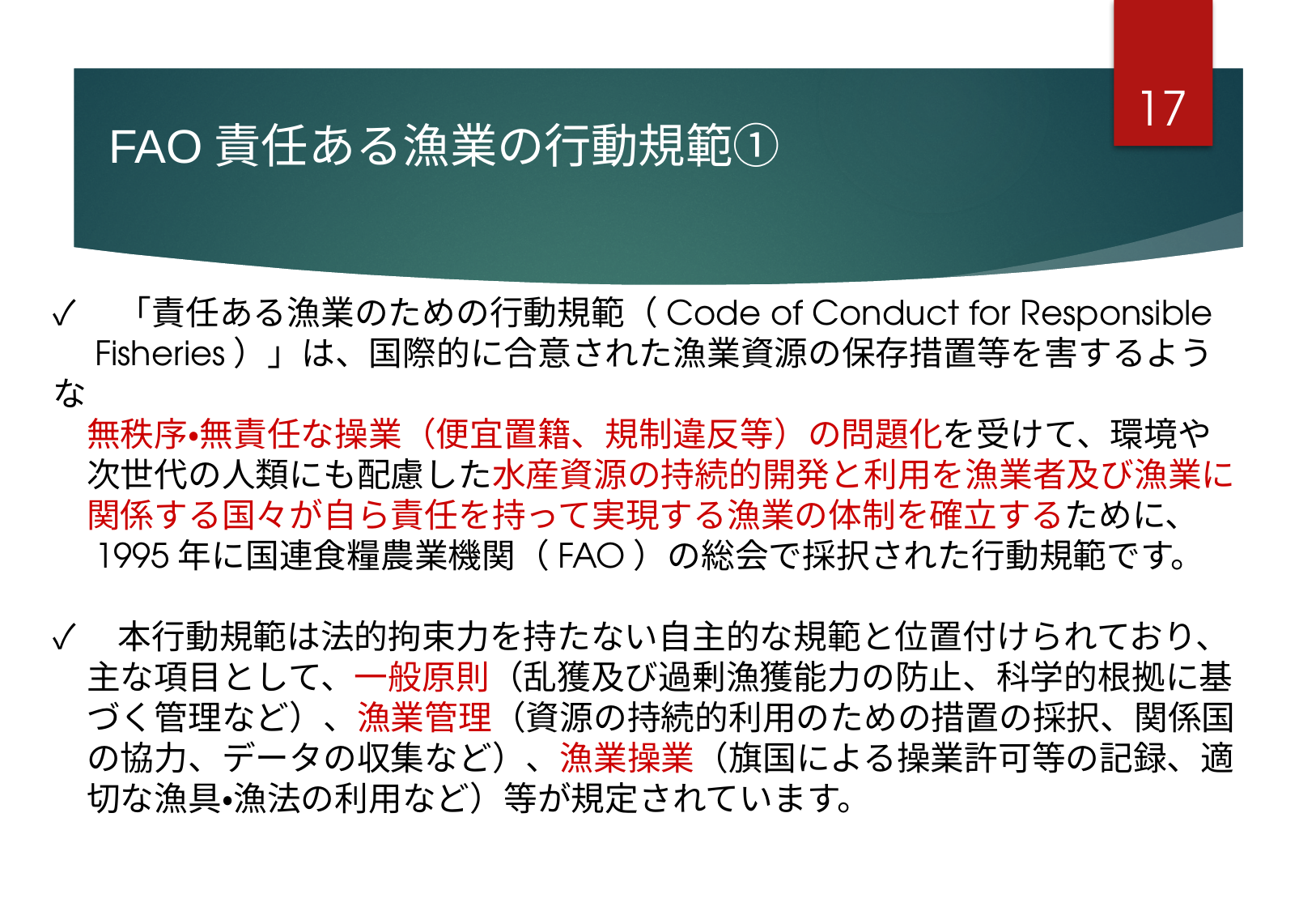

17
FAO責任ある漁業の行動規範①
✓　「責任ある漁業のための行動規範（Code of Conduct for Responsible
　Fisheries）」は、国際的に合意された漁業資源の保存措置等を害するような
　無秩序・無責任な操業（便宜置籍、規制違反等）の問題化を受けて、環境や
　次世代の人類にも配慮した水産資源の持続的開発と利用を漁業者及び漁業に
　関係する国々が自ら責任を持って実現する漁業の体制を確立するために、
　1995年に国連食糧農業機関（FAO）の総会で採択された行動規範です。

✓　本行動規範は法的拘束力を持たない自主的な規範と位置付けられており、
　主な項目として、一般原則（乱獲及び過剰漁獲能力の防止、科学的根拠に基
　づく管理など）、漁業管理（資源の持続的利用のための措置の採択、関係国
　の協力、データの収集など）、漁業操業（旗国による操業許可等の記録、適
　切な漁具・漁法の利用など）等が規定されています。
# Ⅰ.●●